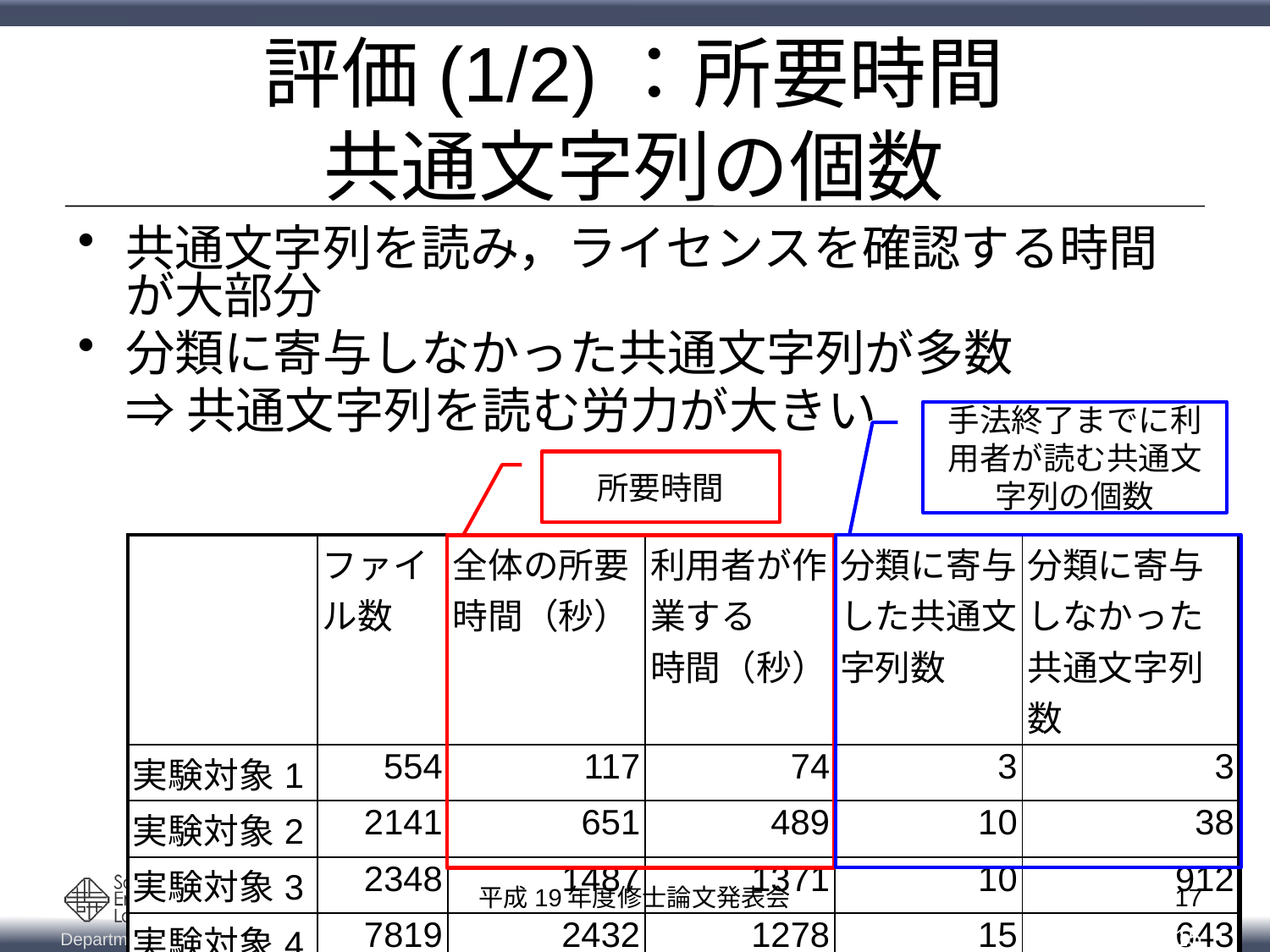

# 評価(1/2)：所要時間 共通文字列の個数
共通文字列を読み，ライセンスを確認する時間が大部分
分類に寄与しなかった共通文字列が多数
	⇒共通文字列を読む労力が大きい
手法終了までに利用者が読む共通文字列の個数
所要時間
|  | ファイル数 | 全体の所要時間（秒） | 利用者が作業する 時間（秒） | 分類に寄与した共通文字列数 | 分類に寄与しなかった共通文字列数 |
| --- | --- | --- | --- | --- | --- |
| 実験対象1 | 554 | 117 | 74 | 3 | 3 |
| 実験対象2 | 2141 | 651 | 489 | 10 | 38 |
| 実験対象3 | 2348 | 1487 | 1371 | 10 | 912 |
| 実験対象4 | 7819 | 2432 | 1278 | 15 | 643 |

17
平成19年度修士論文発表会
2008/02/15